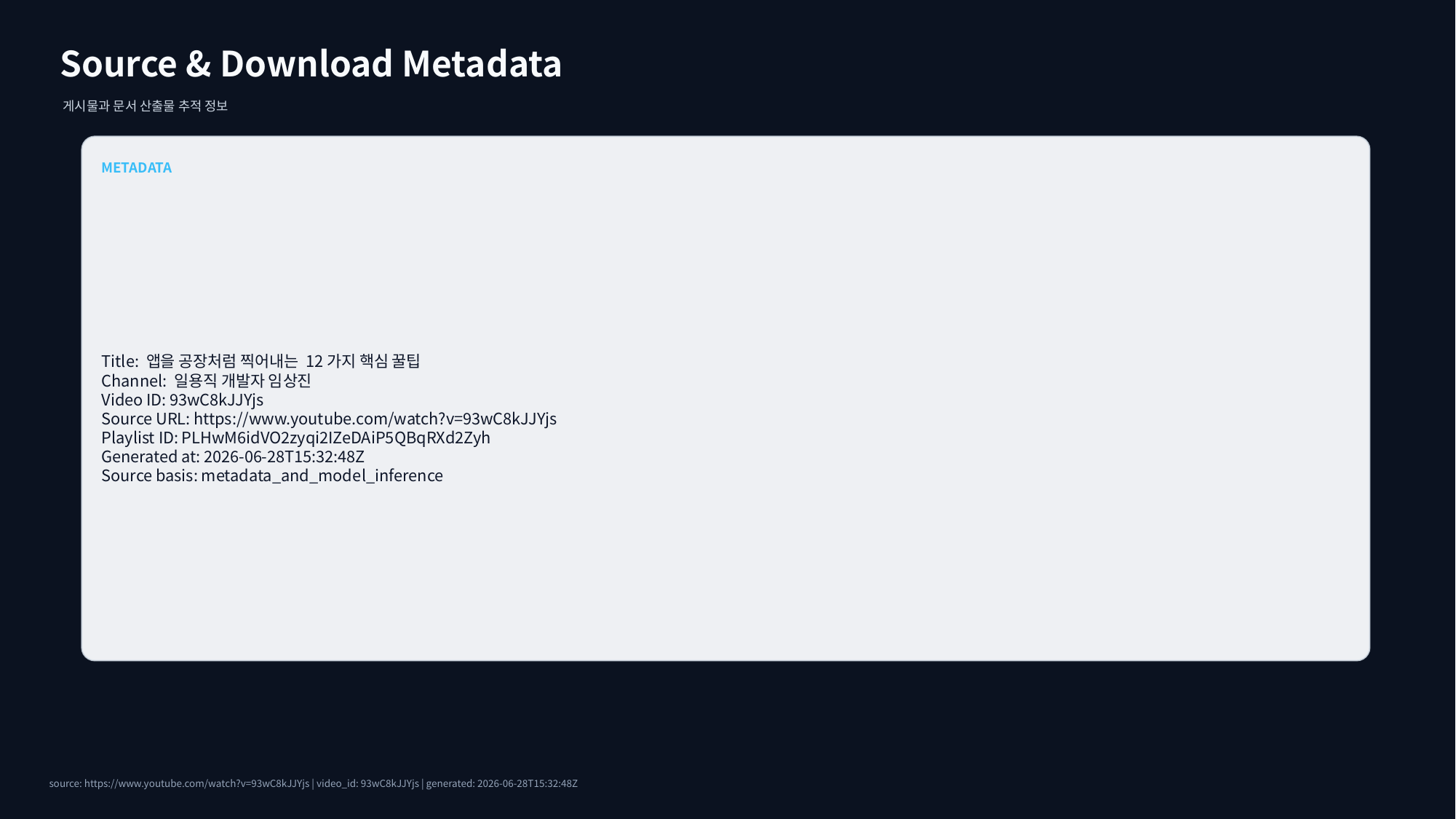

Source & Download Metadata
게시물과 문서 산출물 추적 정보

METADATA
Title: 앱을 공장처럼 찍어내는 12가지 핵심 꿀팁
Channel: 일용직 개발자 임상진
Video ID: 93wC8kJJYjs
Source URL: https://www.youtube.com/watch?v=93wC8kJJYjs
Playlist ID: PLHwM6idVO2zyqi2IZeDAiP5QBqRXd2Zyh
Generated at: 2026-06-28T15:32:48Z
Source basis: metadata_and_model_inference
source: https://www.youtube.com/watch?v=93wC8kJJYjs | video_id: 93wC8kJJYjs | generated: 2026-06-28T15:32:48Z